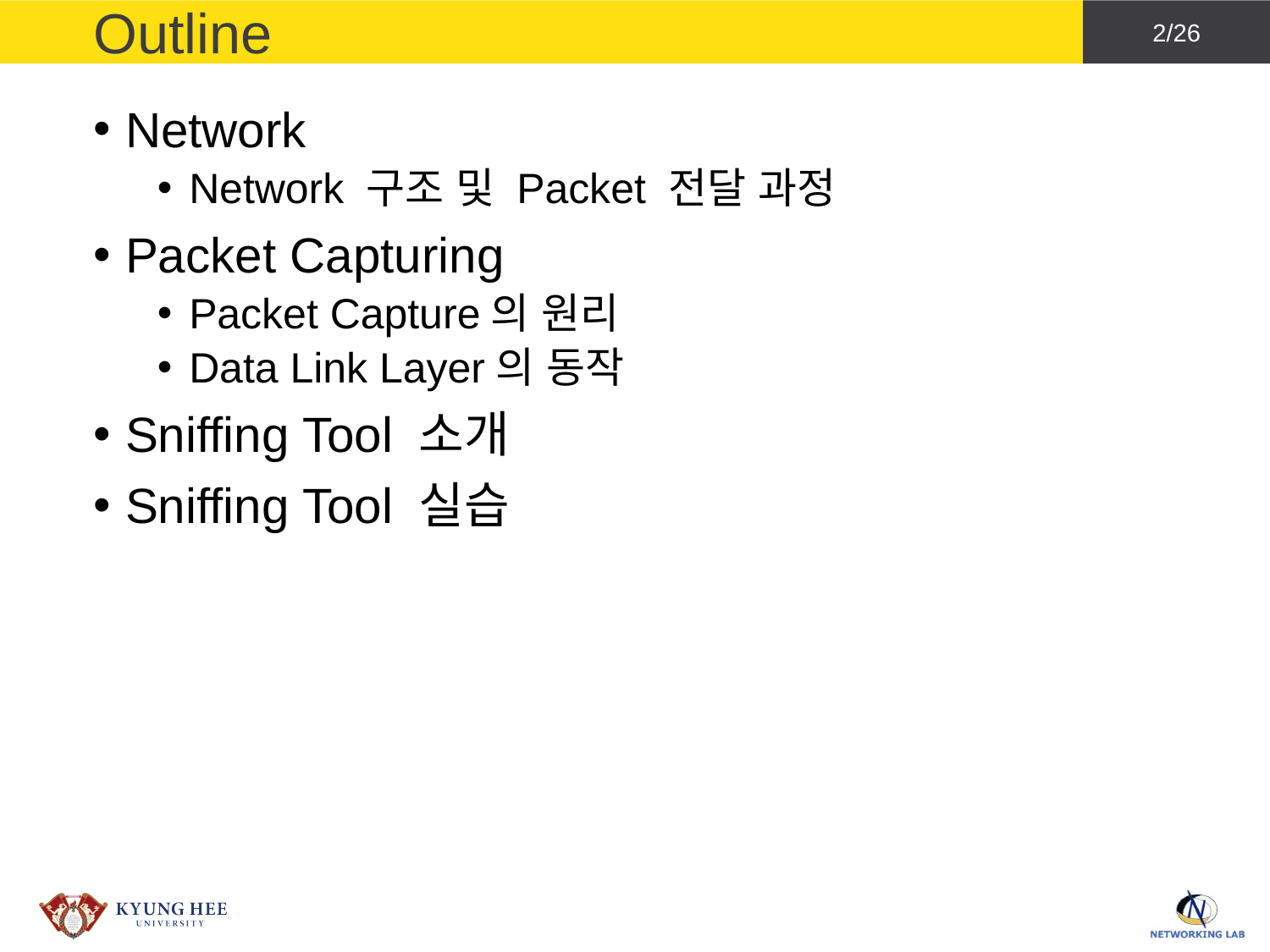

# Outline
Network
Network 구조 및 Packet 전달 과정
Packet Capturing
Packet Capture의 원리
Data Link Layer의 동작
Sniffing Tool 소개
Sniffing Tool 실습